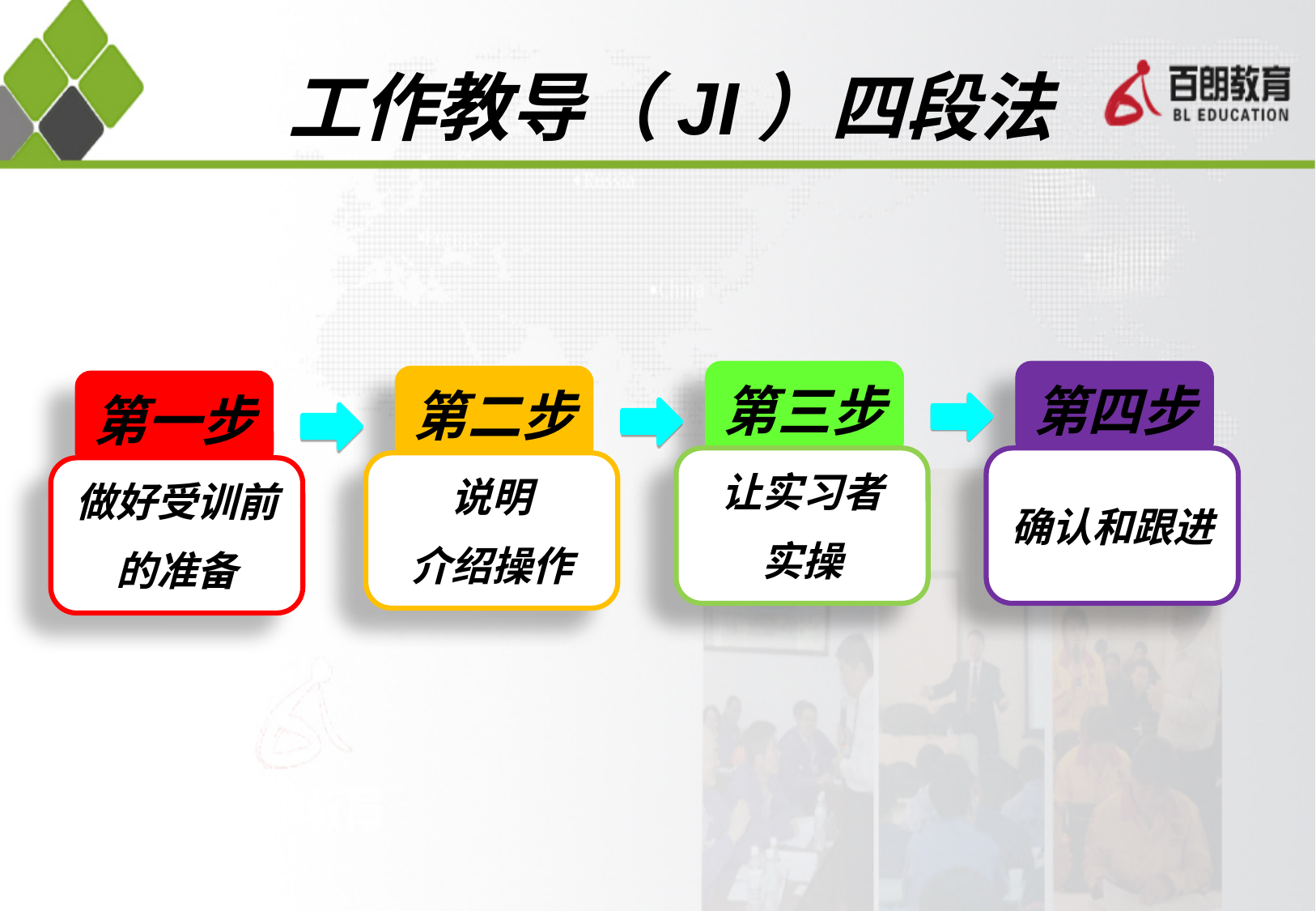

工作教导（JI）四段法
第三步
第四步
第二步
第一步

让实习者
实操
确认和跟进
说明
介绍操作
做好受训前
的准备